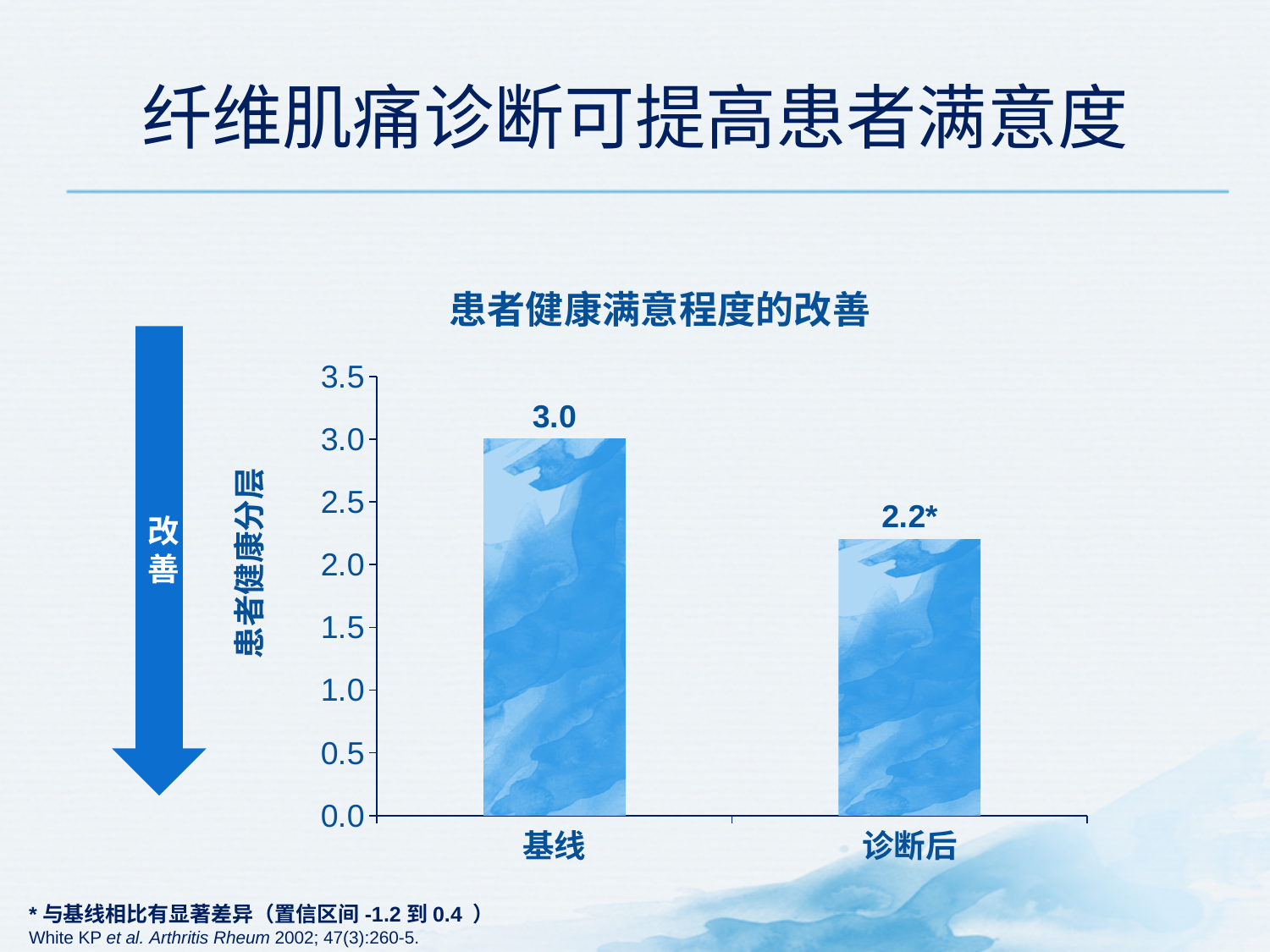

# 纤维肌痛诊断可提高患者满意度

### Chart: 患者健康满意程度的改善

| Category | Series 1 |
|---|---|
| 基线 | 3.0 |
| 诊断后 | 2.2 |
改善

*与基线相比有显著差异（置信区间-1.2到0.4 ）
White KP et al. Arthritis Rheum 2002; 47(3):260-5.